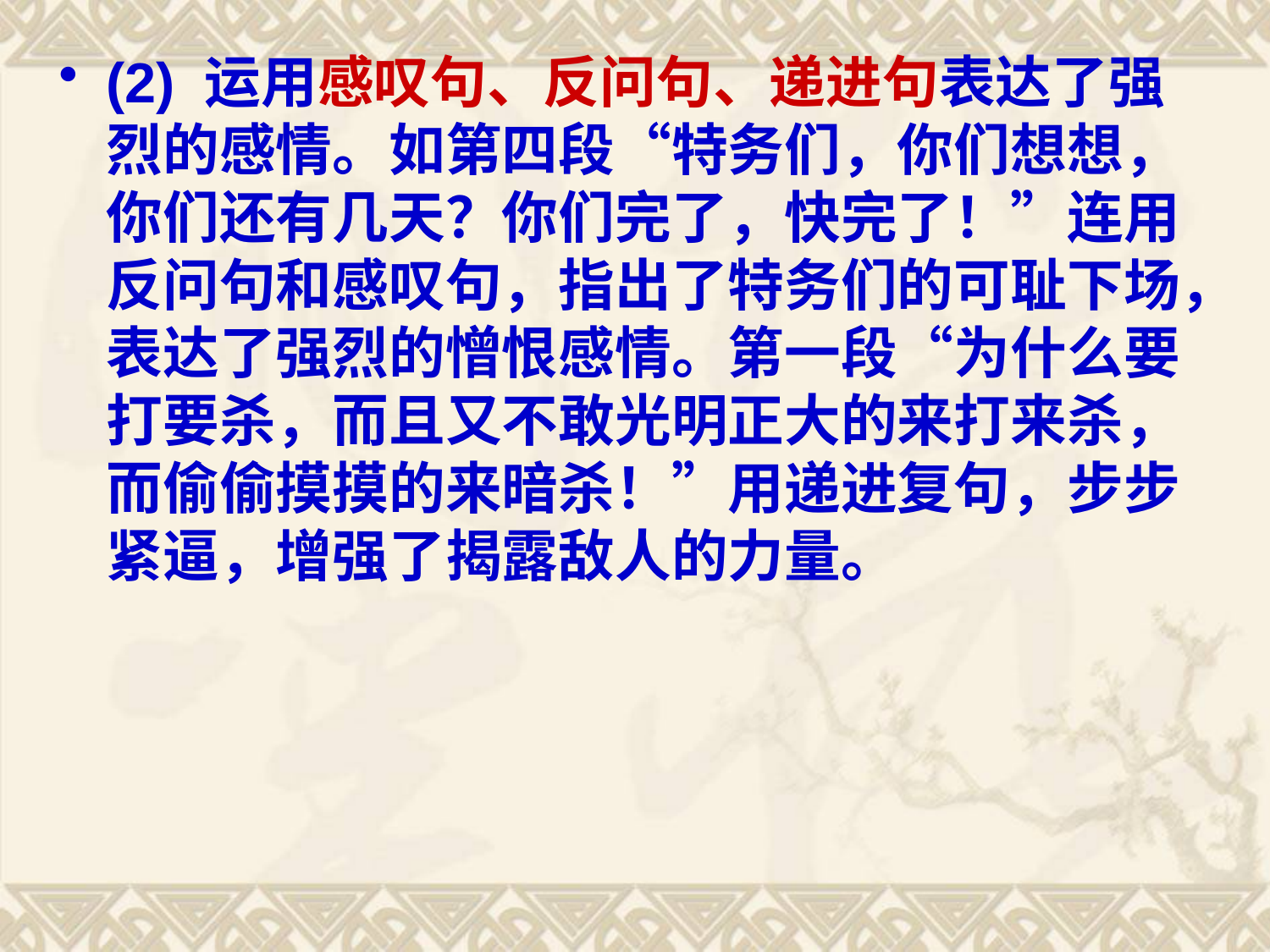

(2) 运用感叹句、反问句、递进句表达了强烈的感情。如第四段“特务们，你们想想，你们还有几天？你们完了，快完了！”连用反问句和感叹句，指出了特务们的可耻下场，表达了强烈的憎恨感情。第一段“为什么要打要杀，而且又不敢光明正大的来打来杀，而偷偷摸摸的来暗杀！”用递进复句，步步紧逼，增强了揭露敌人的力量。